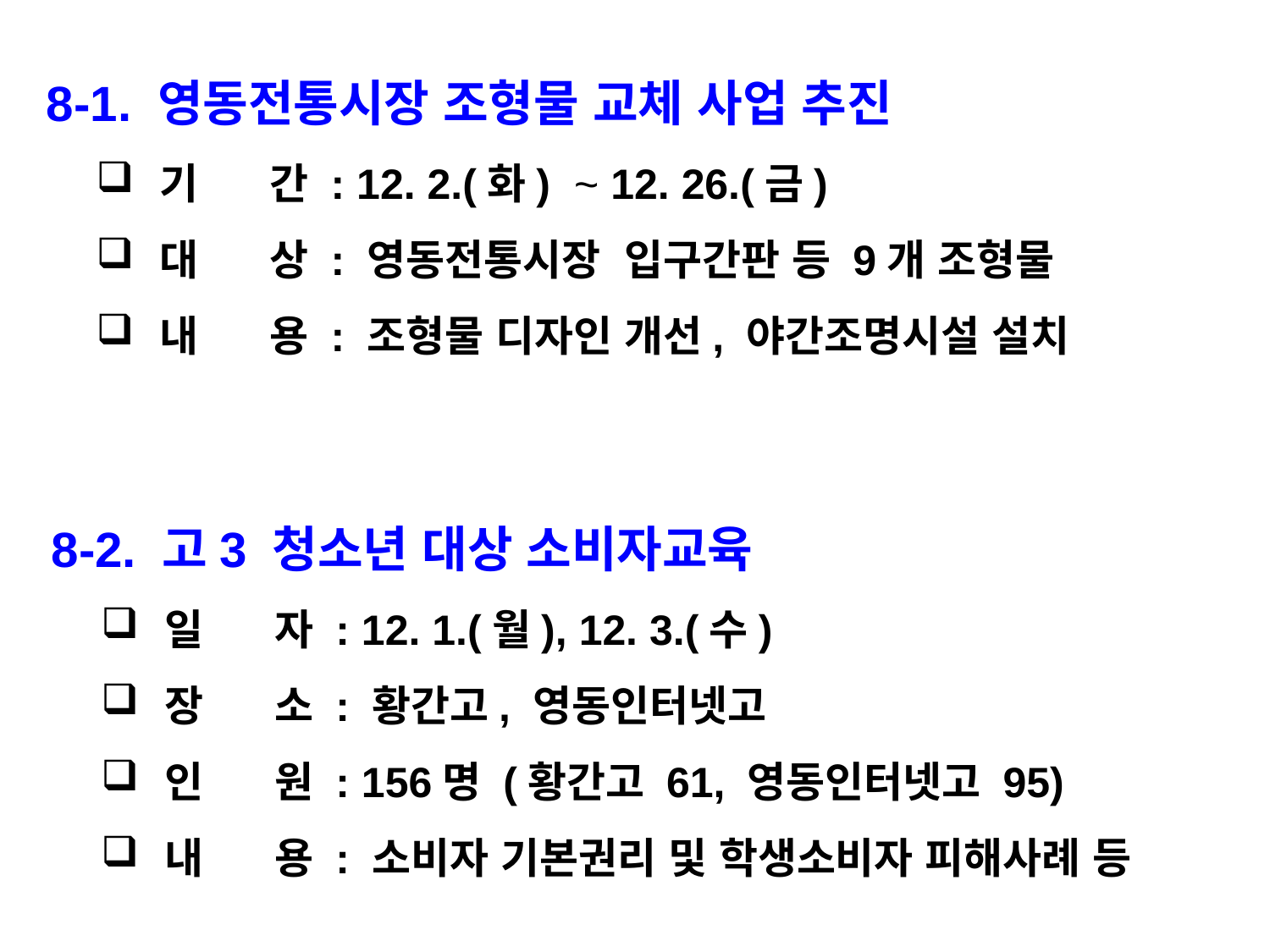

8-1. 영동전통시장 조형물 교체 사업 추진
기      간 : 12. 2.(화)  ~ 12. 26.(금)
대      상 : 영동전통시장  입구간판 등 9개 조형물
내      용 : 조형물 디자인 개선, 야간조명시설 설치

 8-2. 고3 청소년 대상 소비자교육
일      자 : 12. 1.(월), 12. 3.(수)
장      소 : 황간고, 영동인터넷고
인      원 : 156명 (황간고 61, 영동인터넷고 95)
내      용 : 소비자 기본권리 및 학생소비자 피해사례 등